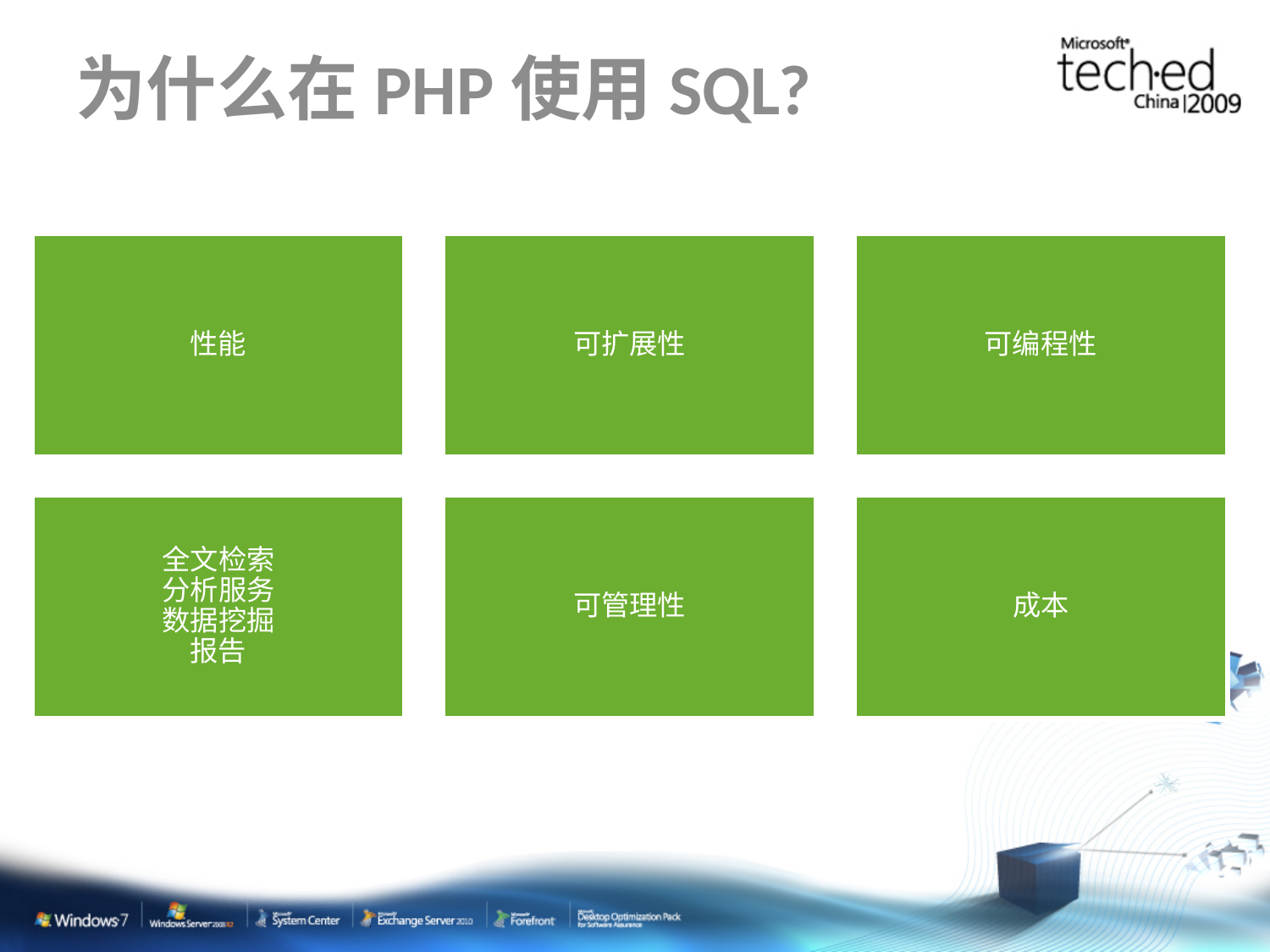

# 为什么在PHP使用SQL?
性能
可扩展性
可编程性
全文检索
分析服务
数据挖掘
报告
可管理性
成本